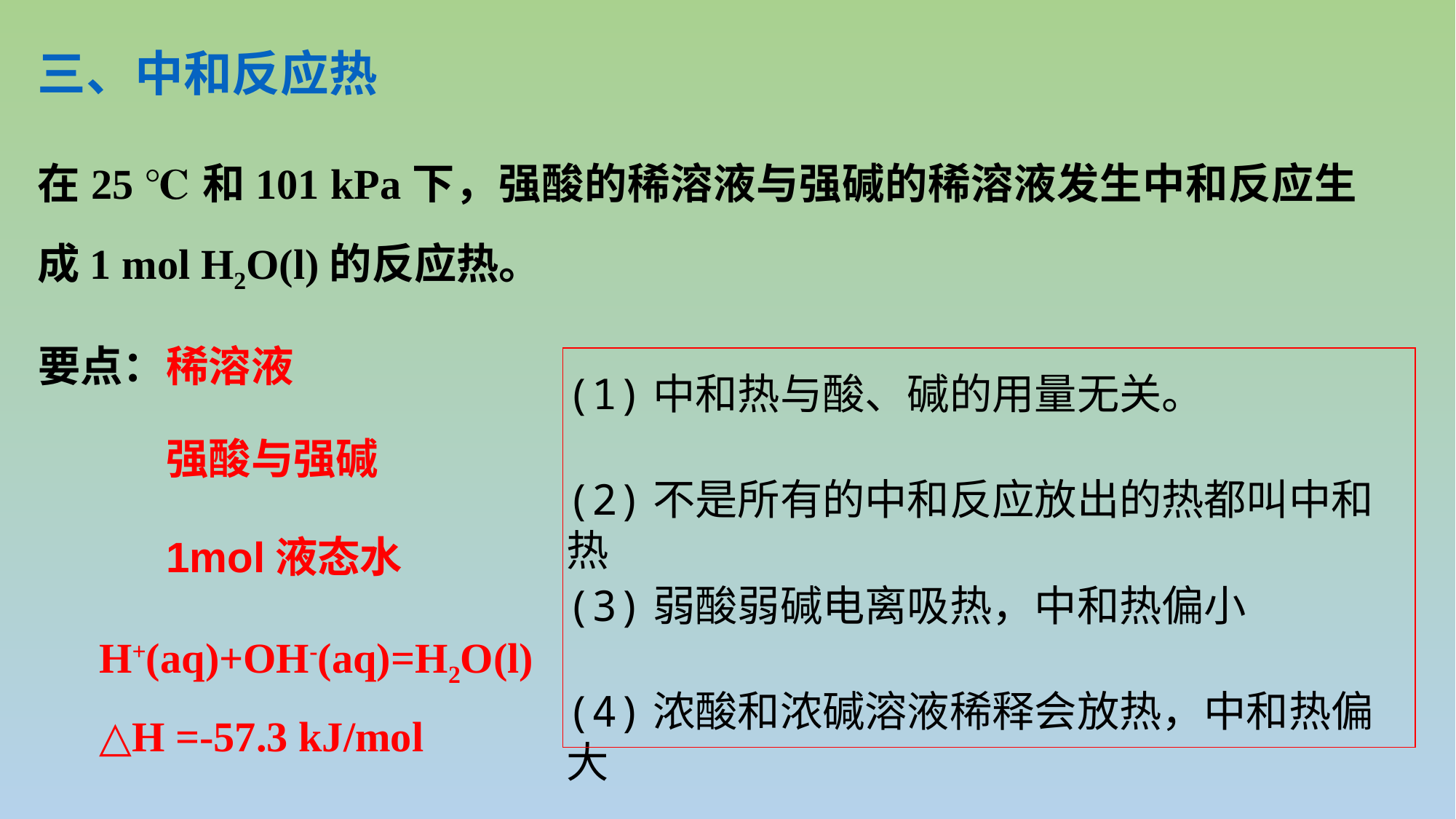

三、中和反应热
在25 ℃和101 kPa下，强酸的稀溶液与强碱的稀溶液发生中和反应生成1 mol H2O(l)的反应热。
要点：
稀溶液

(1)中和热与酸、碱的用量无关。
强酸与强碱
(2)不是所有的中和反应放出的热都叫中和热
1mol液态水
(3)弱酸弱碱电离吸热，中和热偏小
H+(aq)+OH-(aq)=H2O(l)
△H =-57.3 kJ/mol
(4)浓酸和浓碱溶液稀释会放热，中和热偏大